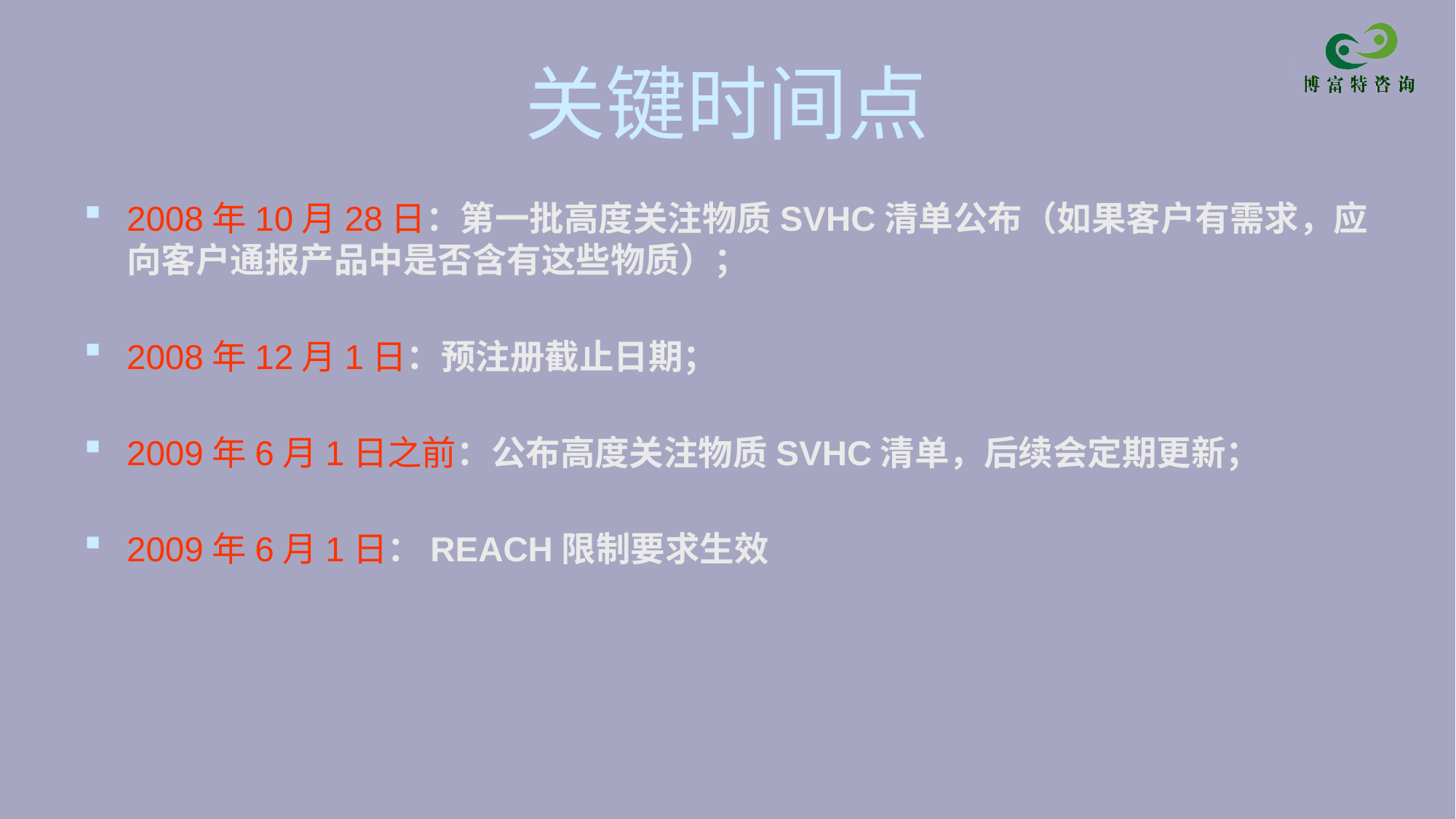

# 关键时间点
2008年10月28日：第一批高度关注物质SVHC清单公布（如果客户有需求，应向客户通报产品中是否含有这些物质）；

2008年12月1日：预注册截止日期；

2009年6月1日之前：公布高度关注物质SVHC清单，后续会定期更新；

2009年6月1日：REACH限制要求生效